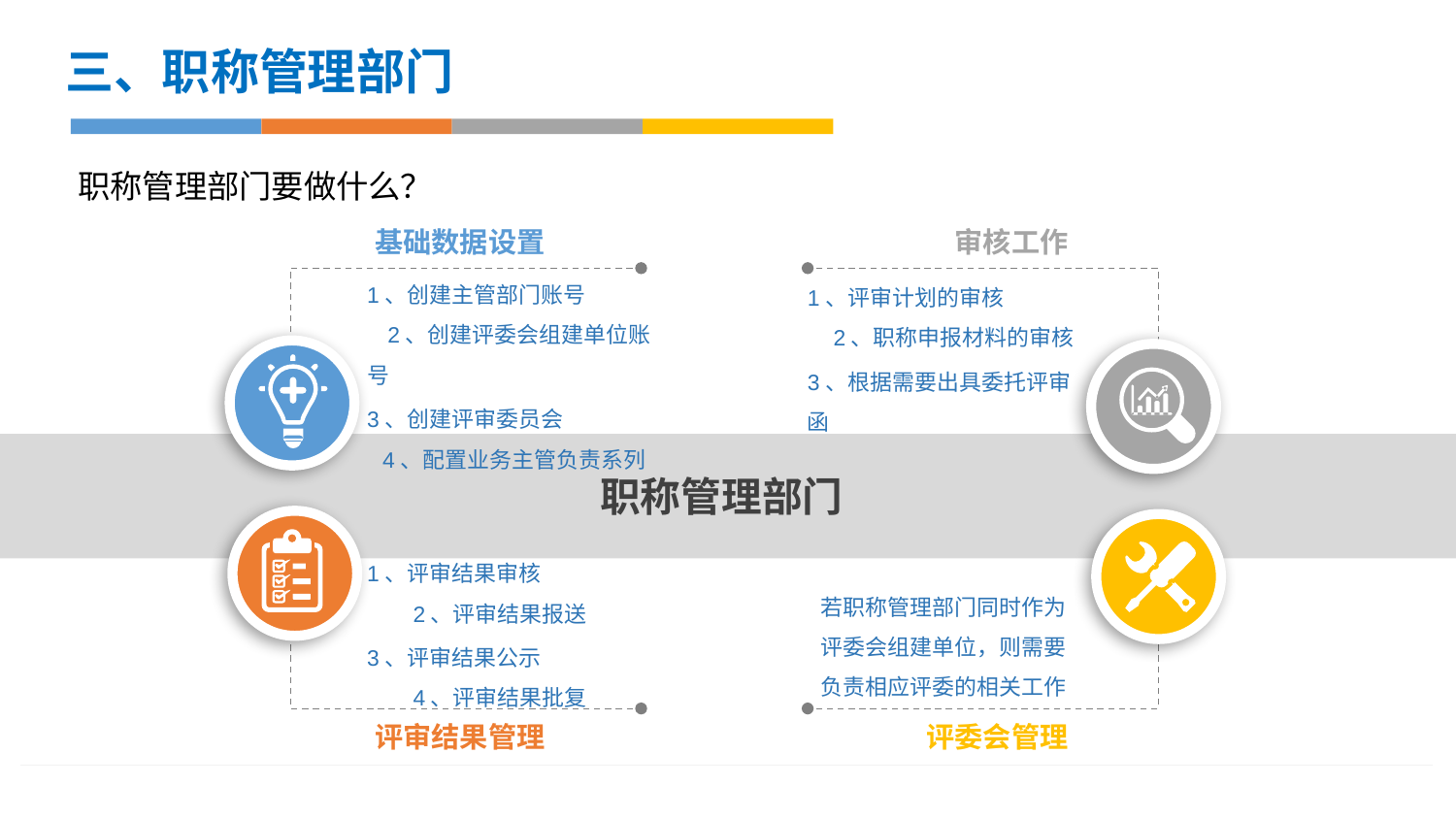

三、职称管理部门

职称管理部门要做什么？
基础数据设置
审核工作
1、创建主管部门账号                 2、创建评委会组建单位账号
3、创建评审委员会                    4、配置业务主管负责系列
1、评审计划的审核                     2、职称申报材料的审核
3、根据需要出具委托评审函

职称管理部门

1、评审结果审核                         2、评审结果报送
3、评审结果公示                         4、评审结果批复

若职称管理部门同时作为评委会组建单位，则需要负责相应评委的相关工作

评审结果管理
评委会管理